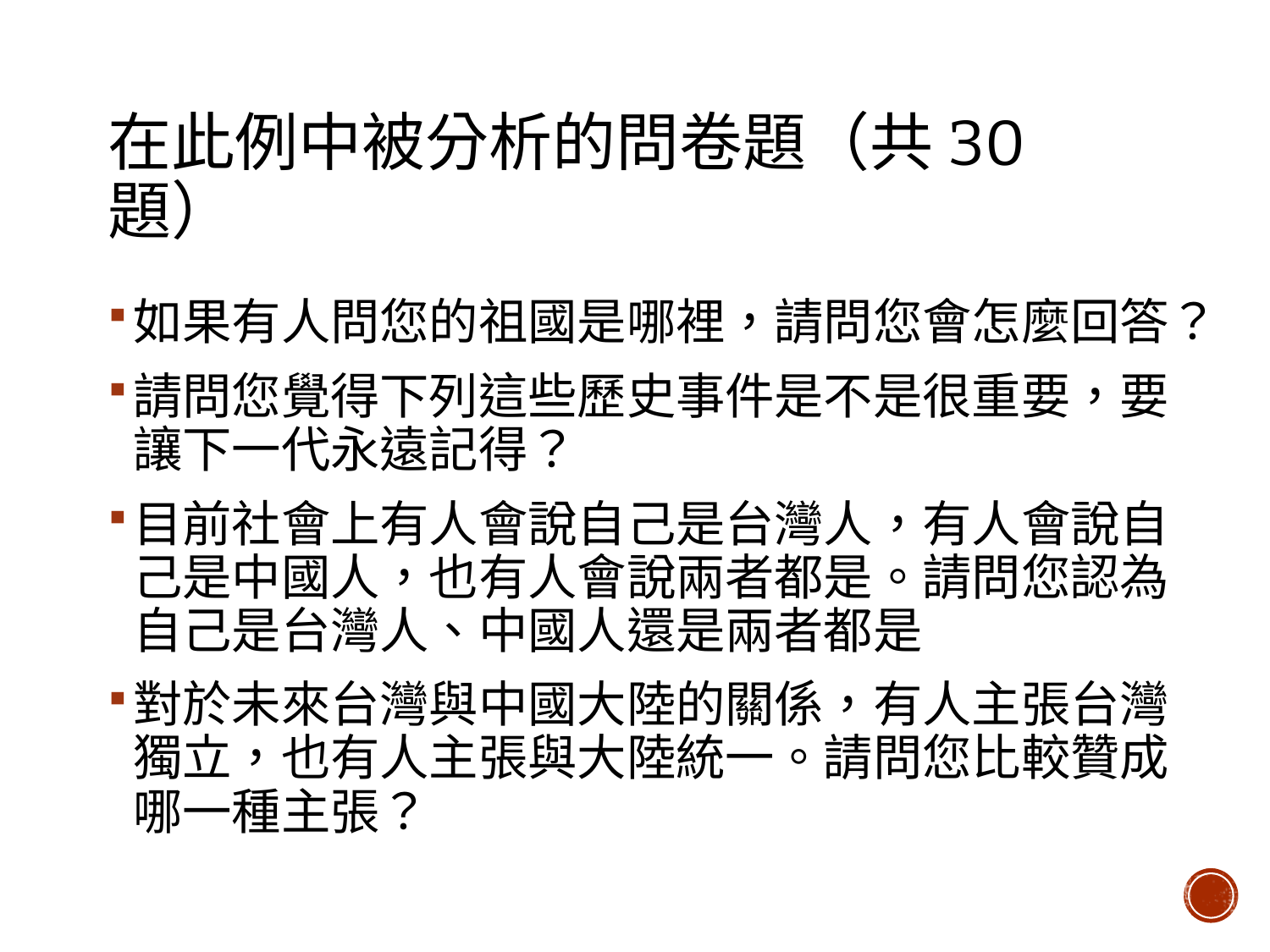

# 在此例中被分析的問卷題（共30題）
如果有人問您的祖國是哪裡，請問您會怎麼回答？
請問您覺得下列這些歷史事件是不是很重要，要讓下一代永遠記得？
目前社會上有人會說自己是台灣人，有人會說自己是中國人，也有人會說兩者都是。請問您認為自己是台灣人、中國人還是兩者都是
對於未來台灣與中國大陸的關係，有人主張台灣獨立，也有人主張與大陸統一。請問您比較贊成哪一種主張？